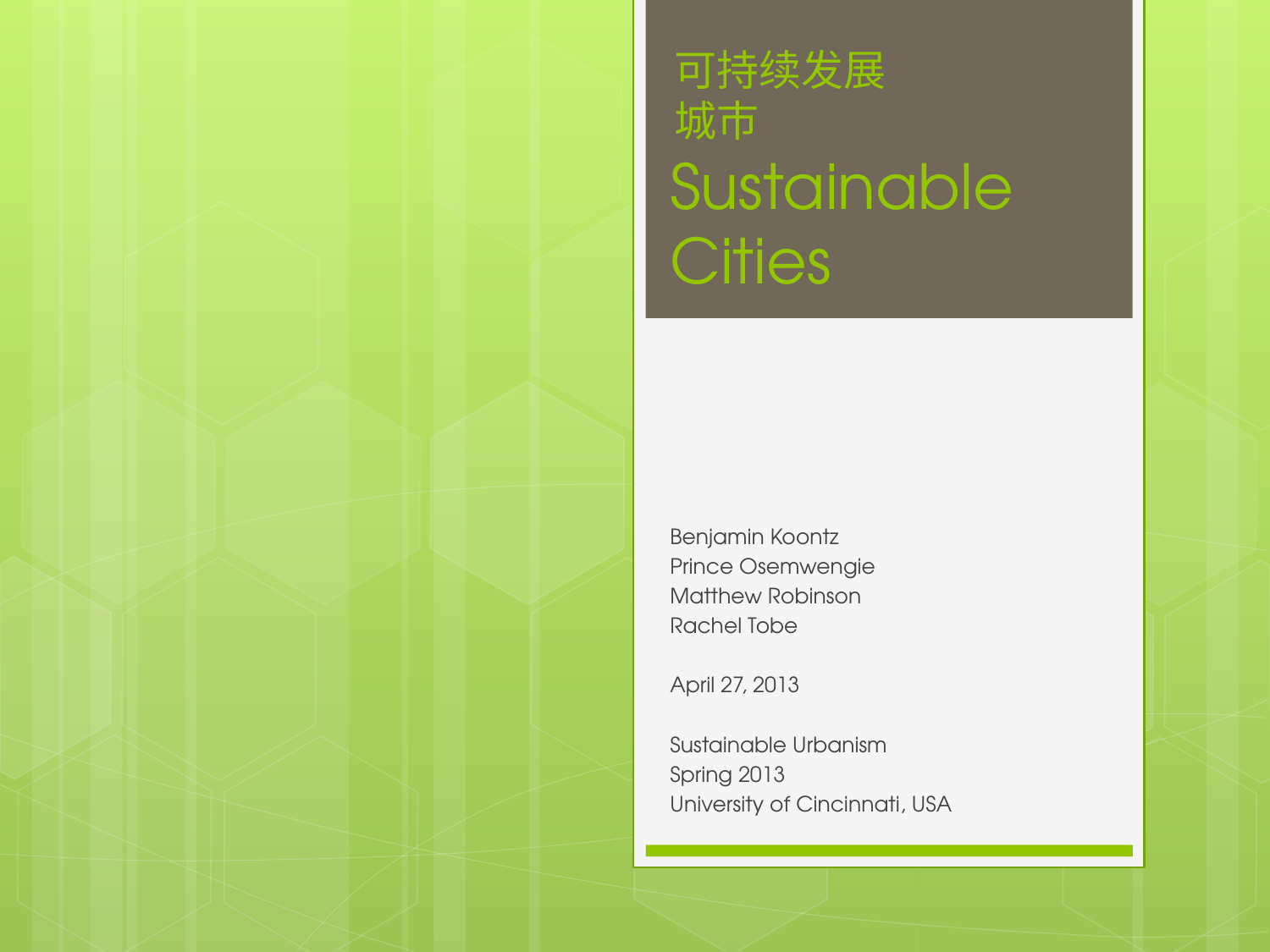

可持续发展
城市
# Sustainable Cities
Benjamin Koontz
Prince Osemwengie
Matthew Robinson
Rachel Tobe

April 27, 2013

Sustainable Urbanism
Spring 2013
University of Cincinnati, USA